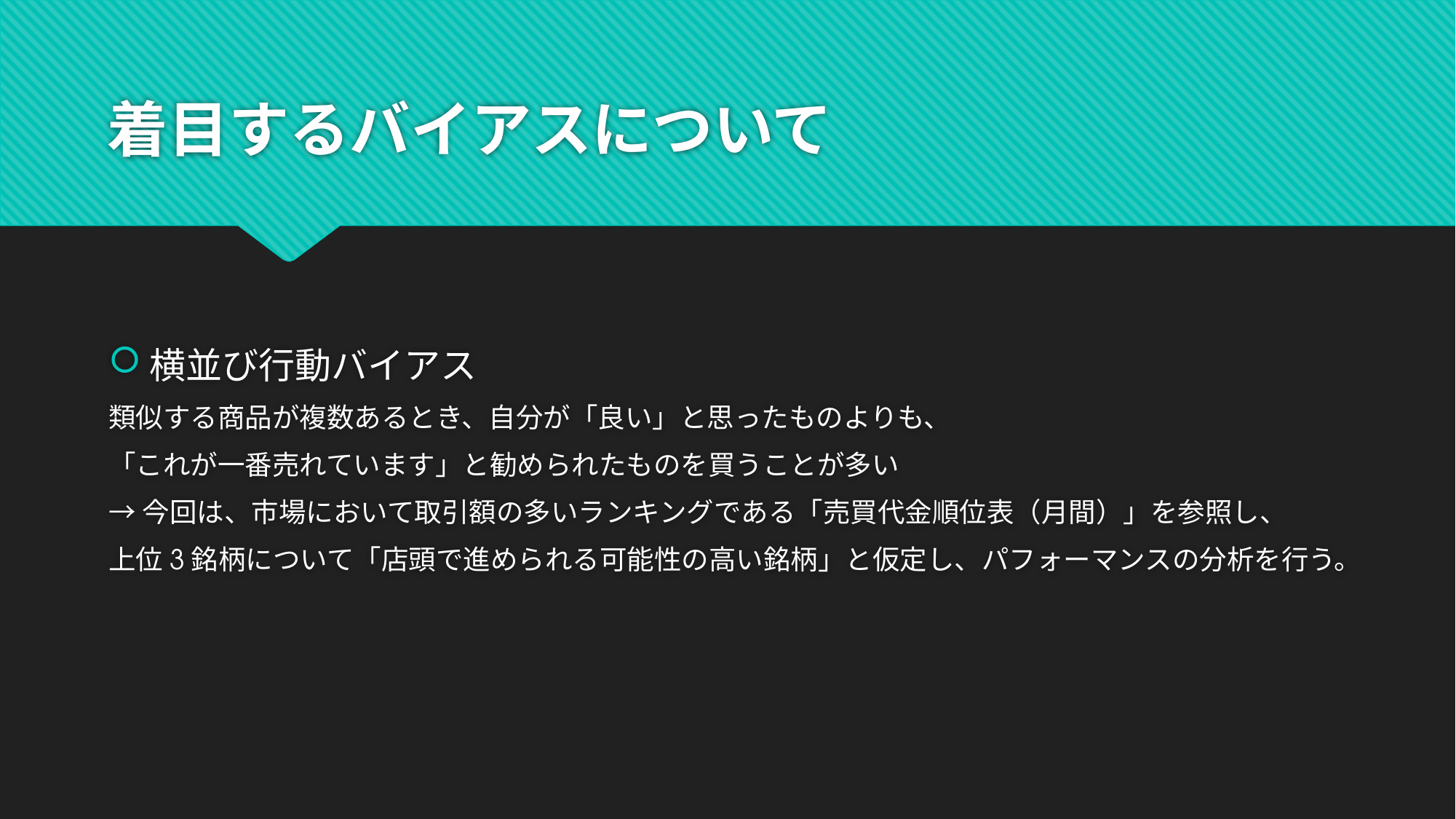

# 着目するバイアスについて
横並び行動バイアス
類似する商品が複数あるとき、自分が「良い」と思ったものよりも、
「これが一番売れています」と勧められたものを買うことが多い
→今回は、市場において取引額の多いランキングである「売買代金順位表（月間）」を参照し、
上位3銘柄について「店頭で進められる可能性の高い銘柄」と仮定し、パフォーマンスの分析を行う。